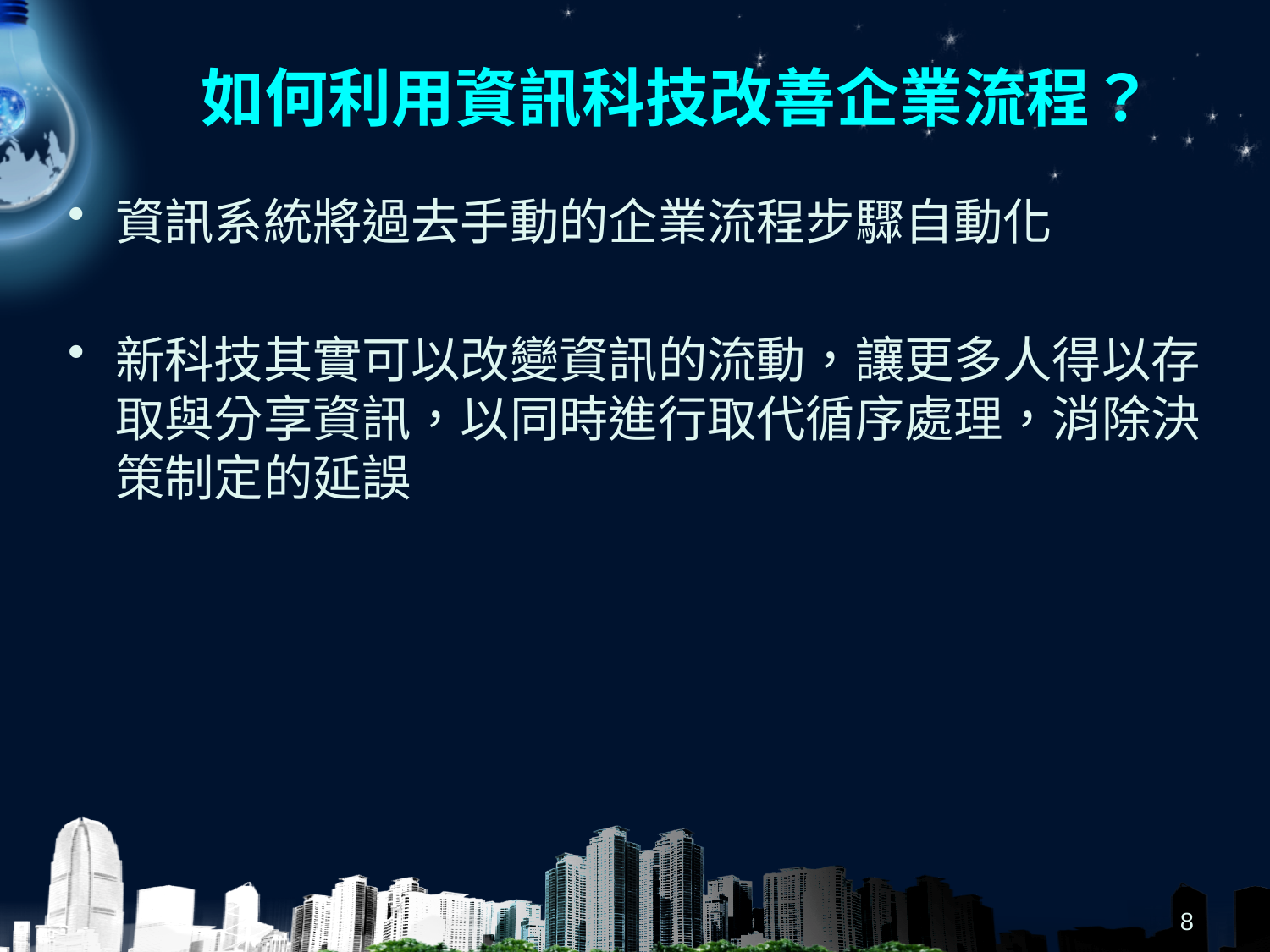

# 如何利用資訊科技改善企業流程？
資訊系統將過去手動的企業流程步驟自動化

新科技其實可以改變資訊的流動，讓更多人得以存取與分享資訊，以同時進行取代循序處理，消除決策制定的延誤
8